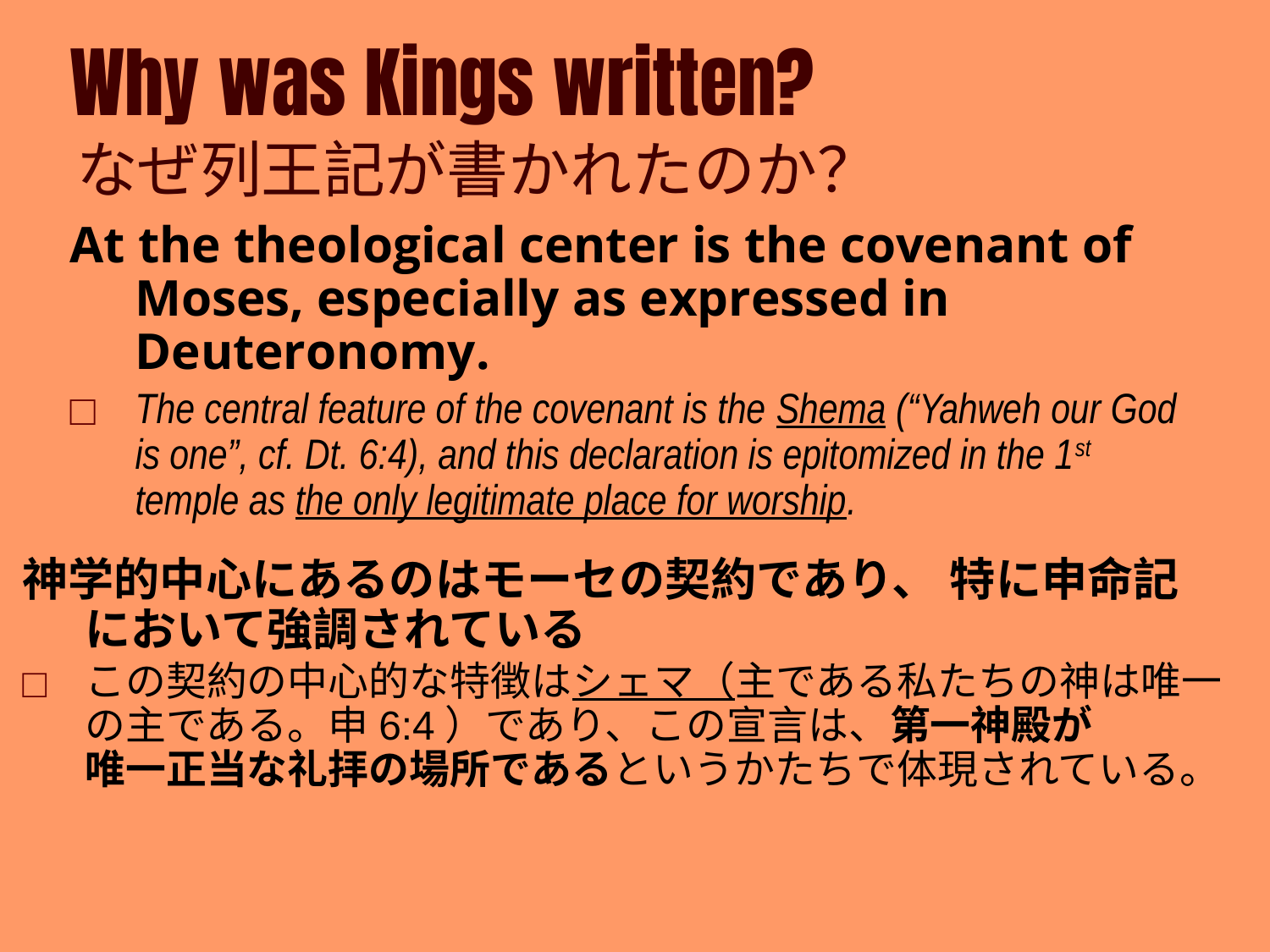

# Why was Kings written?
なぜ列王記が書かれたのか？
At the theological center is the covenant of Moses, especially as expressed in Deuteronomy.
The central feature of the covenant is the Shema (“Yahweh our God is one”, cf. Dt. 6:4), and this declaration is epitomized in the 1st temple as the only legitimate place for worship.
神学的中心にあるのはモーセの契約であり、 特に申命記において強調されている
この契約の中心的な特徴はシェマ（主である私たちの神は唯一の主である。申6:4）であり、この宣言は、第一神殿が          唯一正当な礼拝の場所であるというかたちで体現されている。